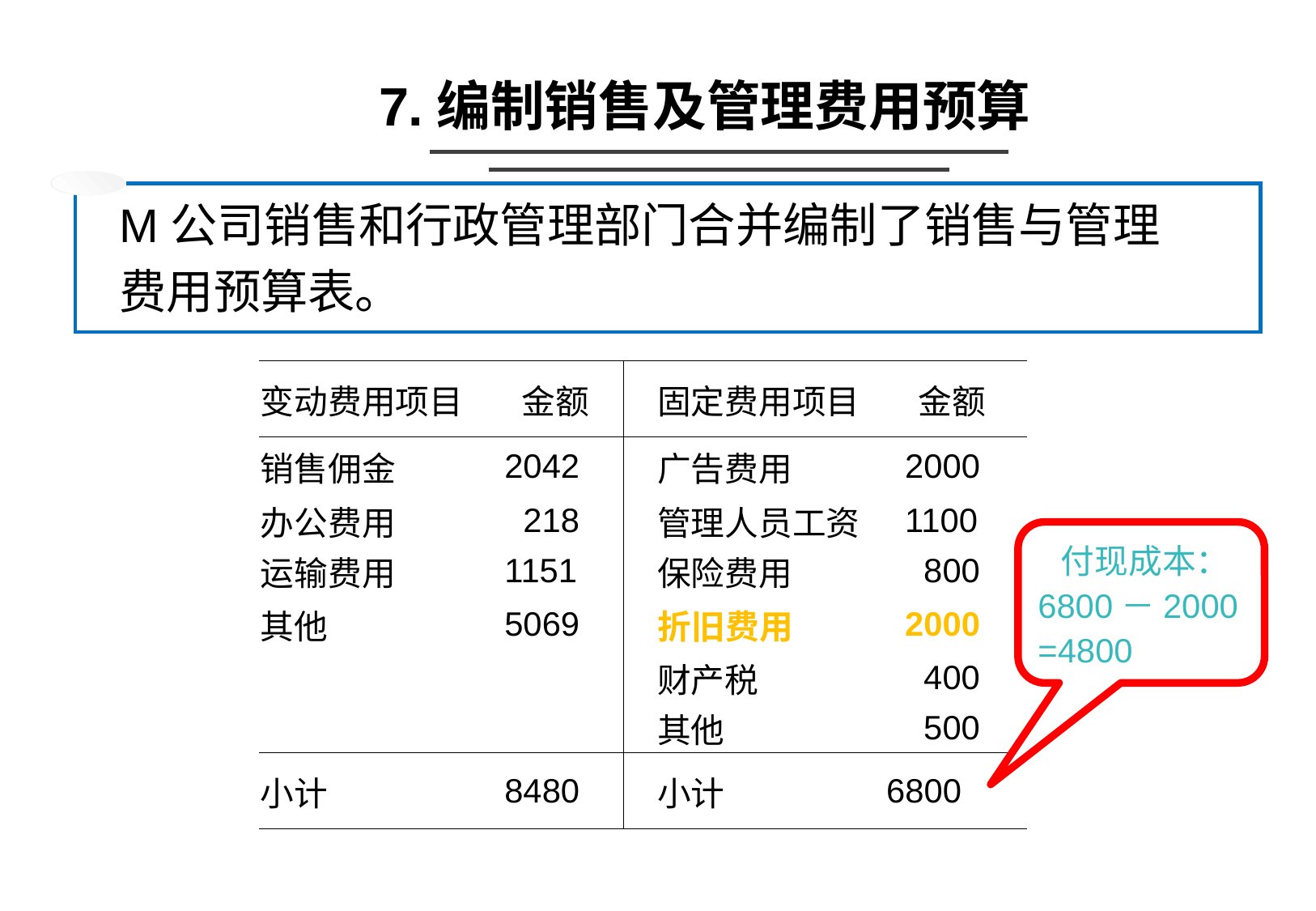

7.编制销售及管理费用预算

M公司销售和行政管理部门合并编制了销售与管理
费用预算表。
| 变动费用项目 | 金额 | 固定费用项目 | 金额 |
| --- | --- | --- | --- |
| 销售佣金 | 2042 | 广告费用 | 2000 |
| 办公费用 | 218 | 管理人员工资 | 1100 |
| 运输费用 | 1151 | 保险费用 | 800 |
| 其他 | 5069 | 折旧费用 | 2000 |
|  |  | 财产税 | 400 |
|  |  | 其他 | 500 |
| 小计 | 8480 | 小计 | 6800 |
  付现成本：
6800－2000
=4800